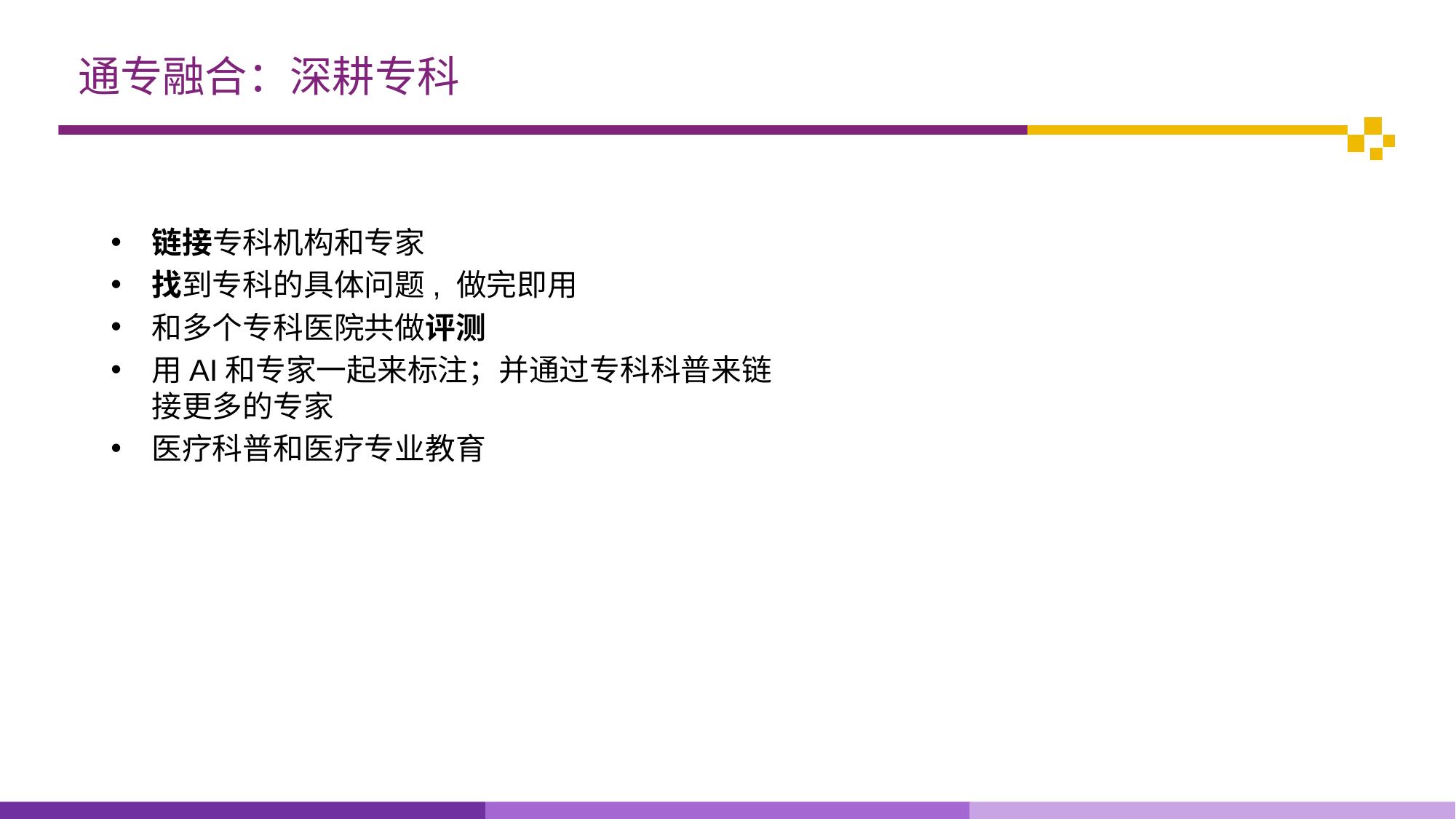

# 通专融合：深耕专科
链接专科机构和专家
找到专科的具体问题, 做完即用
和多个专科医院共做评测
用AI和专家一起来标注；并通过专科科普来链接更多的专家
医疗科普和医疗专业教育